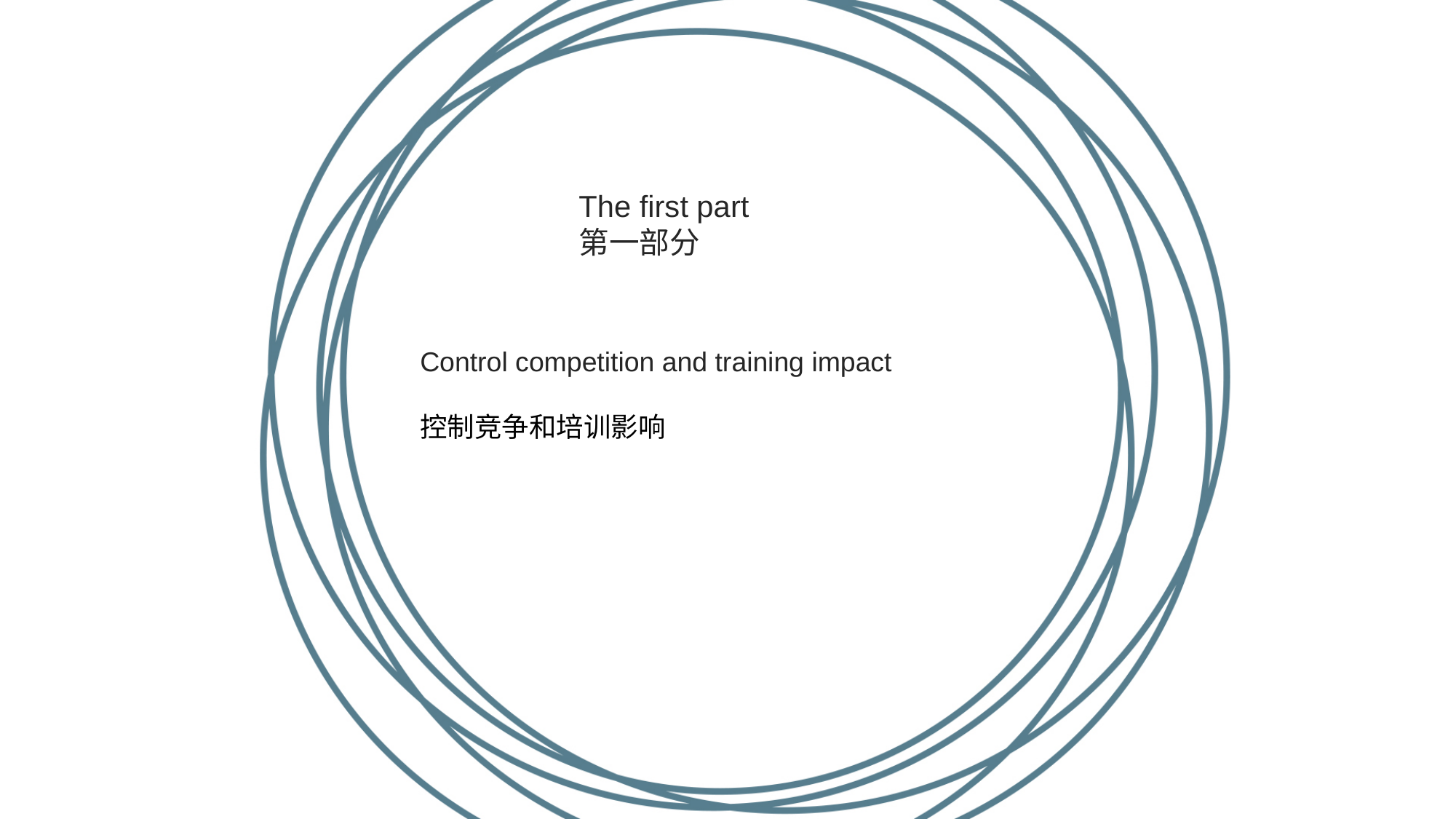

The first part
第一部分
Control competition and training impact

控制竞争和培训影响